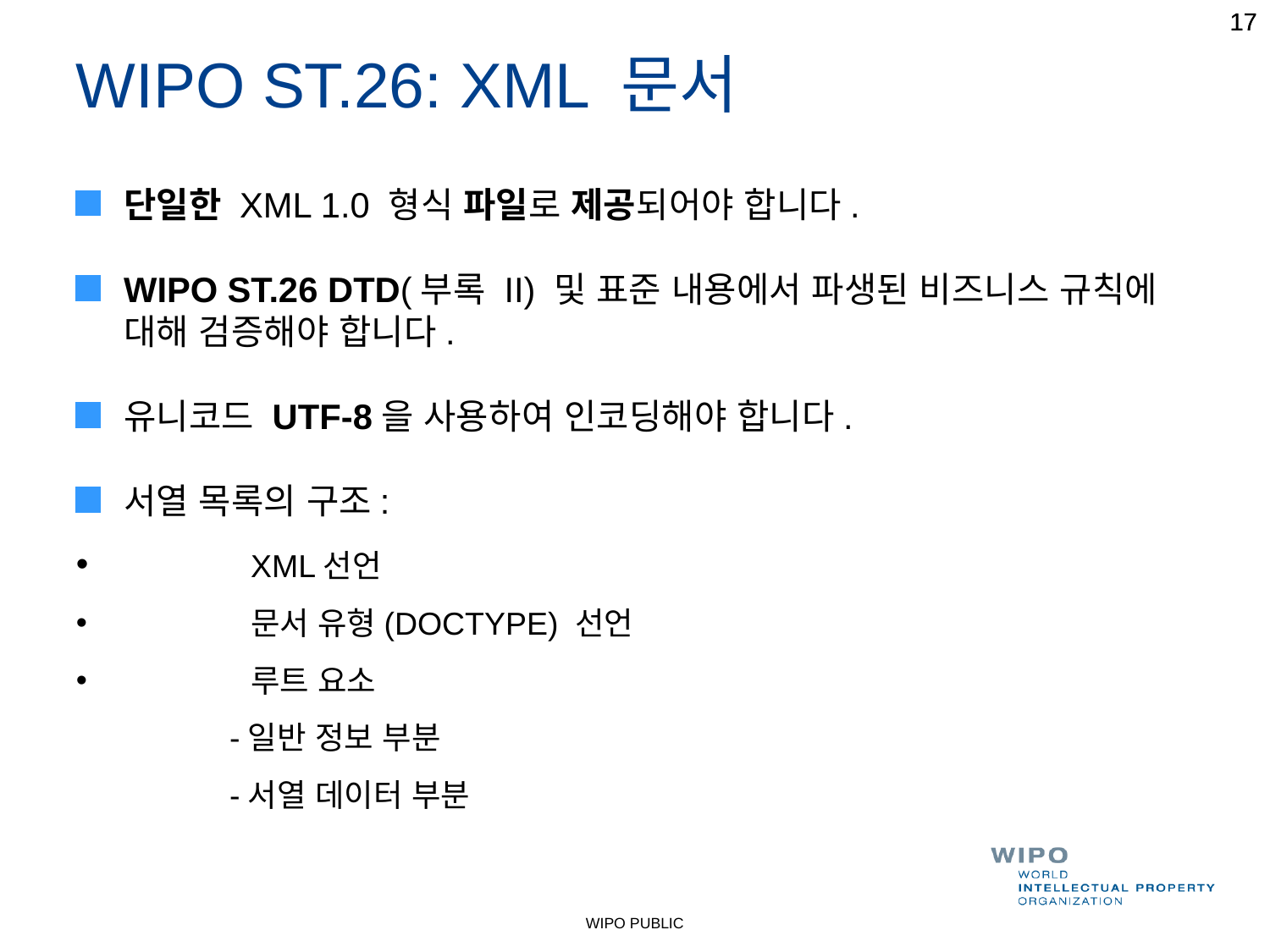

17
17
WIPO ST.26: XML 문서
단일한 XML 1.0 형식 파일로 제공되어야 합니다.

WIPO ST.26 DTD(부록 II) 및 표준 내용에서 파생된 비즈니스 규칙에 대해 검증해야 합니다.

유니코드 UTF-8을 사용하여 인코딩해야 합니다.

서열 목록의 구조:
	XML선언
	문서 유형(DOCTYPE) 선언
	루트 요소
 	   -일반 정보 부분
	   -서열 데이터 부분